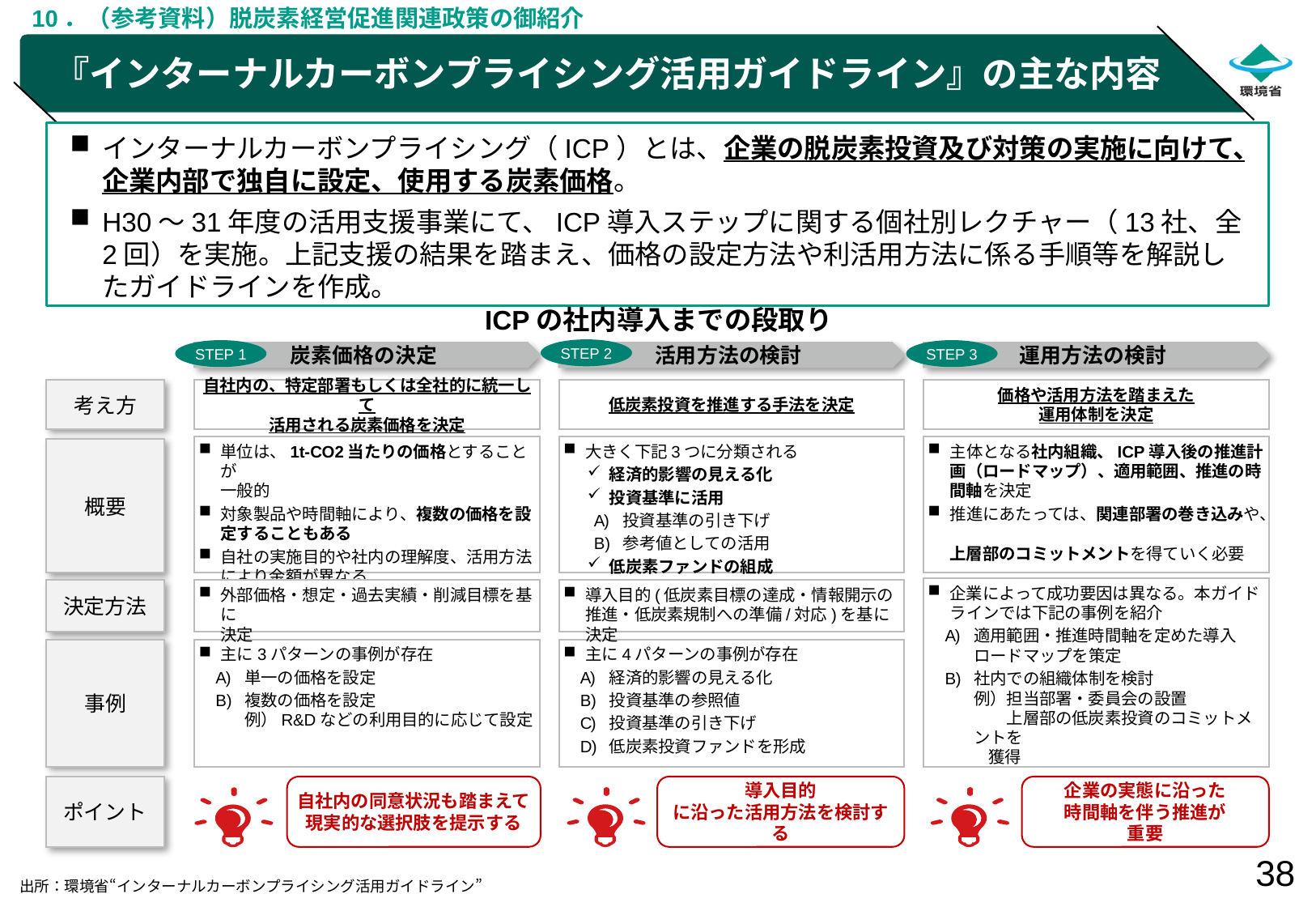

10．（参考資料）脱炭素経営促進関連政策の御紹介
# 『インターナルカーボンプライシング活用ガイドライン』の主な内容
インターナルカーボンプライシング（ICP）とは、企業の脱炭素投資及び対策の実施に向けて、企業内部で独自に設定、使用する炭素価格。
H30～31年度の活用支援事業にて、ICP導入ステップに関する個社別レクチャー（13社、全2回）を実施。上記支援の結果を踏まえ、価格の設定方法や利活用方法に係る手順等を解説したガイドラインを作成。
ICPの社内導入までの段取り
STEP 2
活用方法の検討
STEP 1
炭素価格の決定
STEP 3
運用方法の検討
考え方
自社内の、特定部署もしくは全社的に統一して
活用される炭素価格を決定
低炭素投資を推進する手法を決定
価格や活用方法を踏まえた
運用体制を決定
主体となる社内組織、ICP導入後の推進計画（ロードマップ）、適用範囲、推進の時間軸を決定
推進にあたっては、関連部署の巻き込みや、
上層部のコミットメントを得ていく必要
単位は、1t-CO2当たりの価格とすることが
一般的
対象製品や時間軸により、複数の価格を設定することもある
自社の実施目的や社内の理解度、活用方法により金額が異なる
大きく下記3つに分類される
経済的影響の見える化
投資基準に活用
投資基準の引き下げ
参考値としての活用
低炭素ファンドの組成
概要
企業によって成功要因は異なる。本ガイドラインでは下記の事例を紹介
適用範囲・推進時間軸を定めた導入ロードマップを策定
社内での組織体制を検討
例）担当部署・委員会の設置
　　上層部の低炭素投資のコミットメントを
    獲得
決定方法
外部価格・想定・過去実績・削減目標を基に
決定
導入目的(低炭素目標の達成・情報開示の
推進・低炭素規制への準備/対応)を基に決定
事例
主に3パターンの事例が存在
単一の価格を設定
複数の価格を設定
例）R&Dなどの利用目的に応じて設定
主に4パターンの事例が存在
経済的影響の見える化
投資基準の参照値
投資基準の引き下げ
低炭素投資ファンドを形成
ポイント
導入目的
に沿った活用方法を検討する
企業の実態に沿った
時間軸を伴う推進が
重要
自社内の同意状況も踏まえて現実的な選択肢を提示する

出所：環境省“インターナルカーボンプライシング活用ガイドライン”